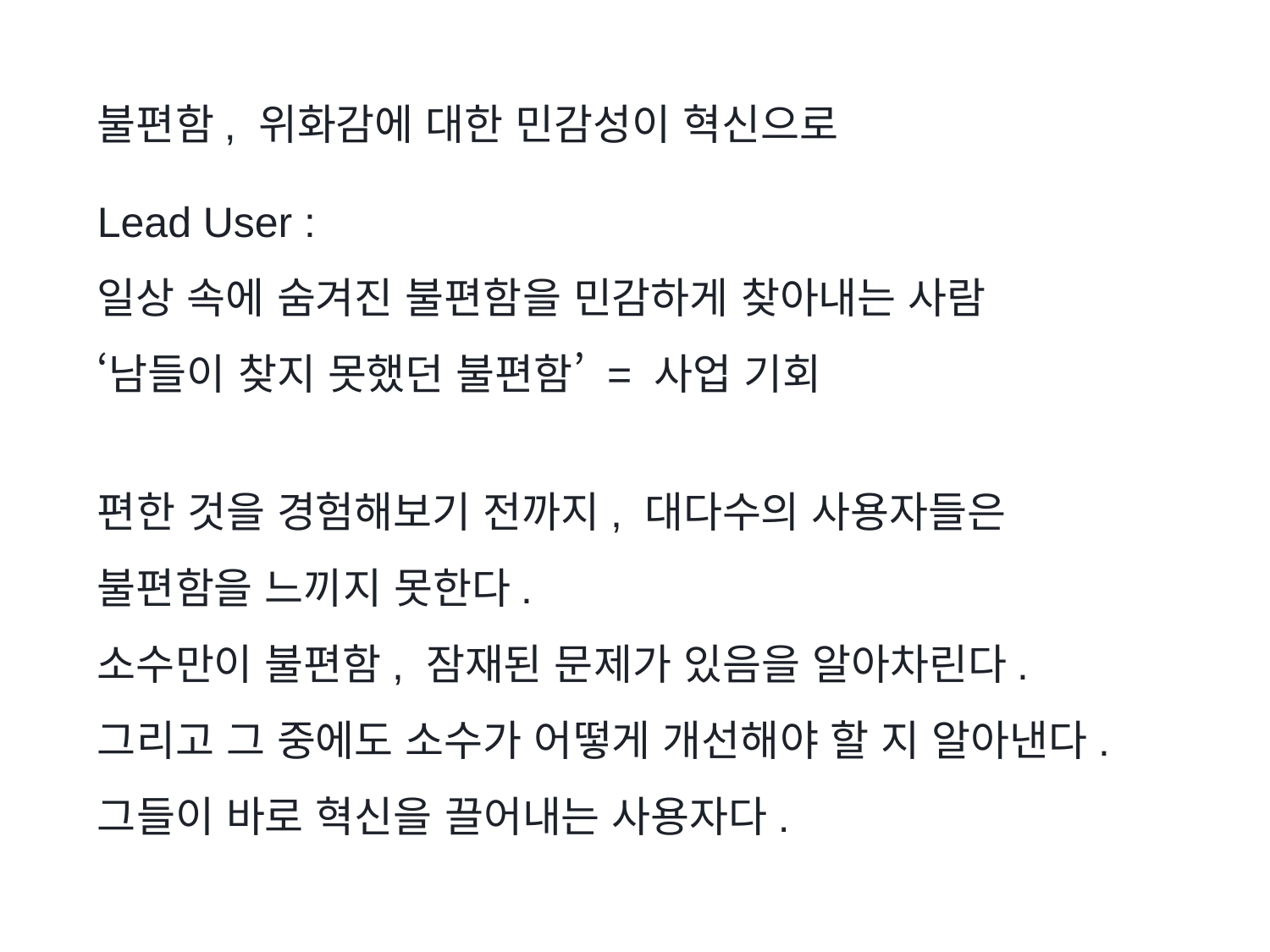

불편함, 위화감에 대한 민감성이 혁신으로
Lead User :
일상 속에 숨겨진 불편함을 민감하게 찾아내는 사람
‘남들이 찾지 못했던 불편함’ = 사업 기회

편한 것을 경험해보기 전까지, 대다수의 사용자들은 불편함을 느끼지 못한다.
소수만이 불편함, 잠재된 문제가 있음을 알아차린다.
그리고 그 중에도 소수가 어떻게 개선해야 할 지 알아낸다.
그들이 바로 혁신을 끌어내는 사용자다.